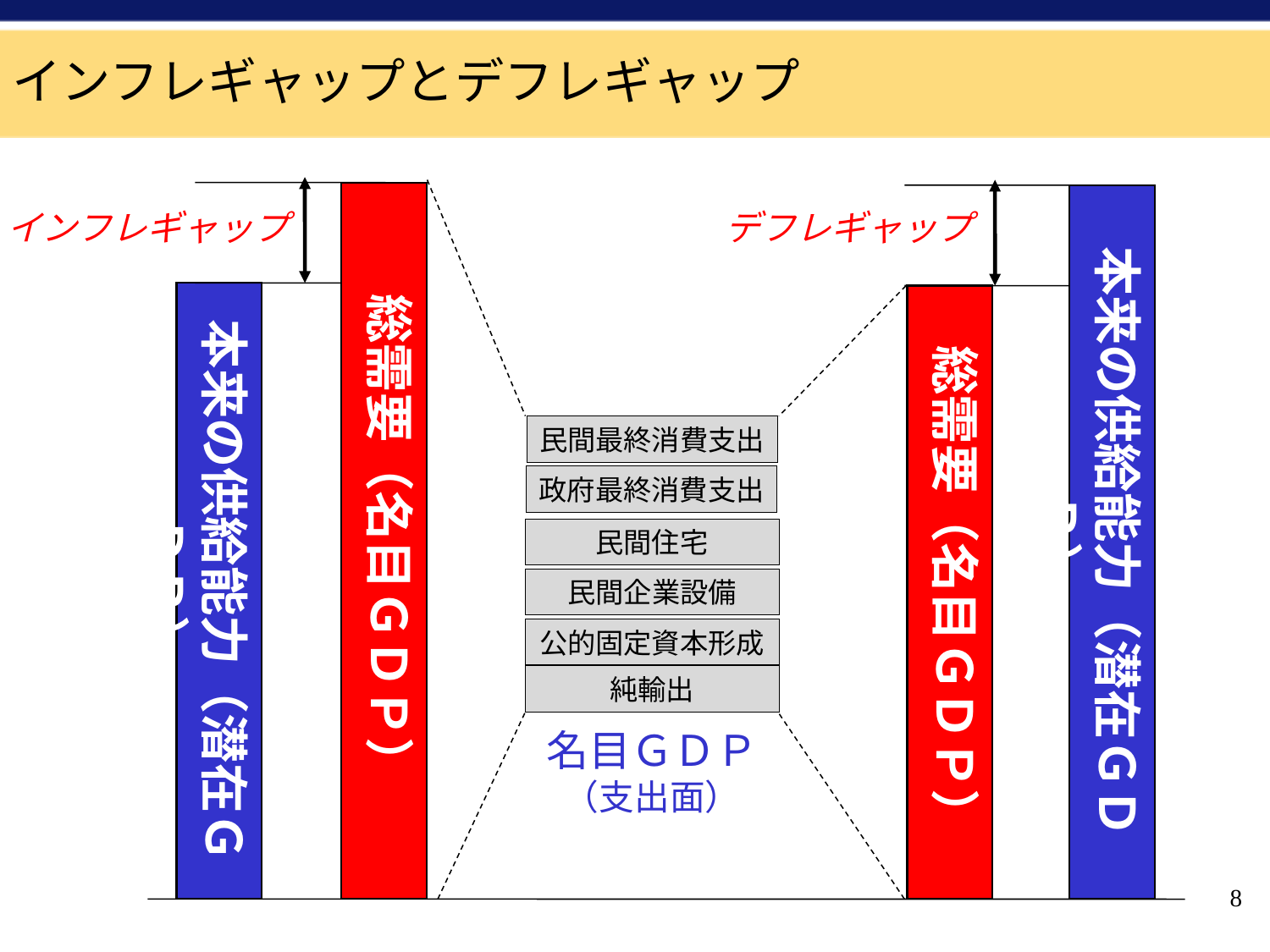

インフレギャップとデフレギャップ

総需要（名目ＧＤＰ）

本来の供給能力（潜在ＧＤＰ）
インフレギャップ
デフレギャップ
本来の供給能力（潜在ＧＤＰ）

総需要（名目ＧＤＰ）

民間最終消費支出
政府最終消費支出
民間住宅
民間企業設備
公的固定資本形成
純輸出

名目ＧＤＰ
（支出面）
8